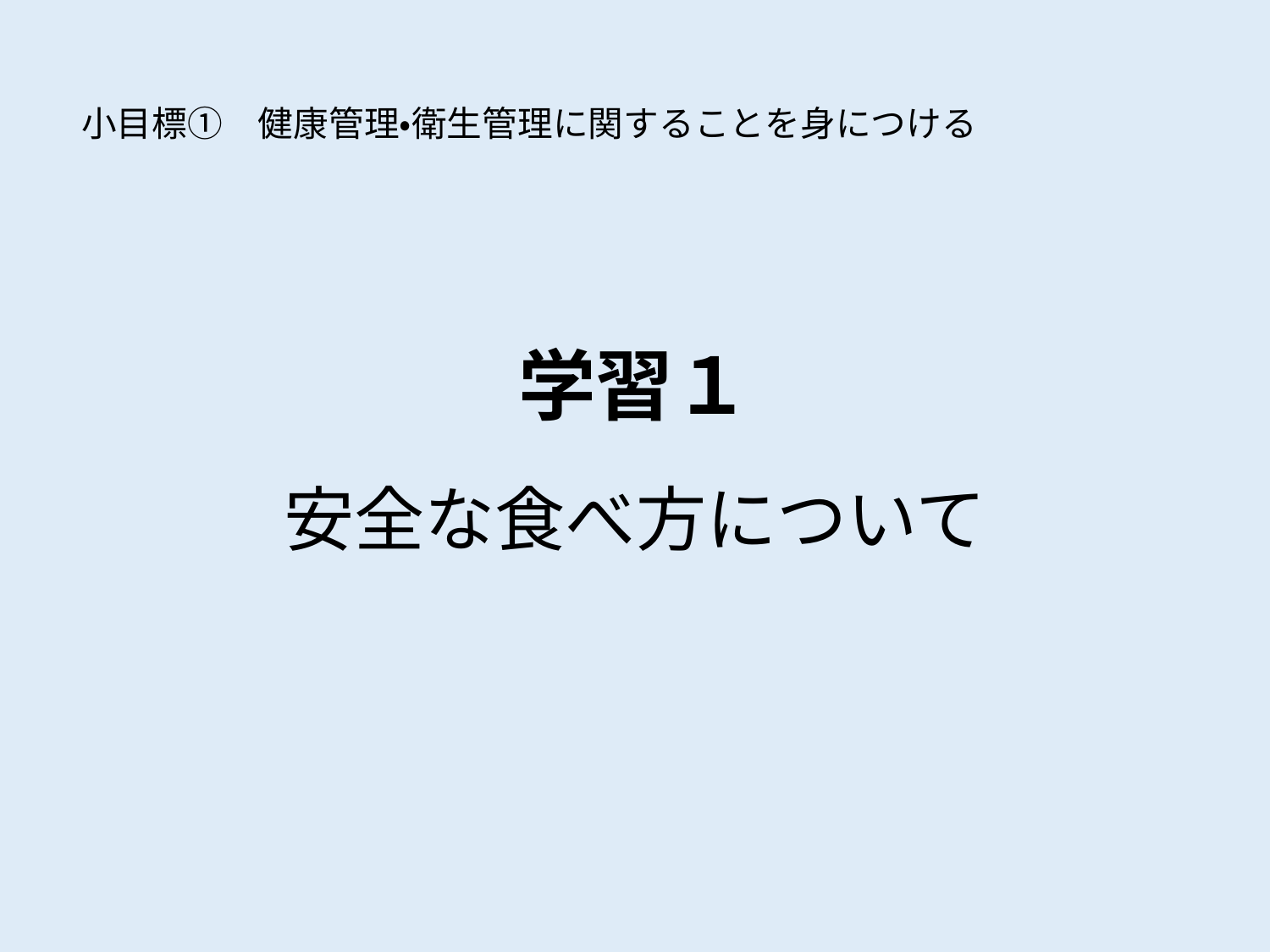

小目標①　健康管理・衛生管理に関することを身につける
学習１

安全な食べ方について